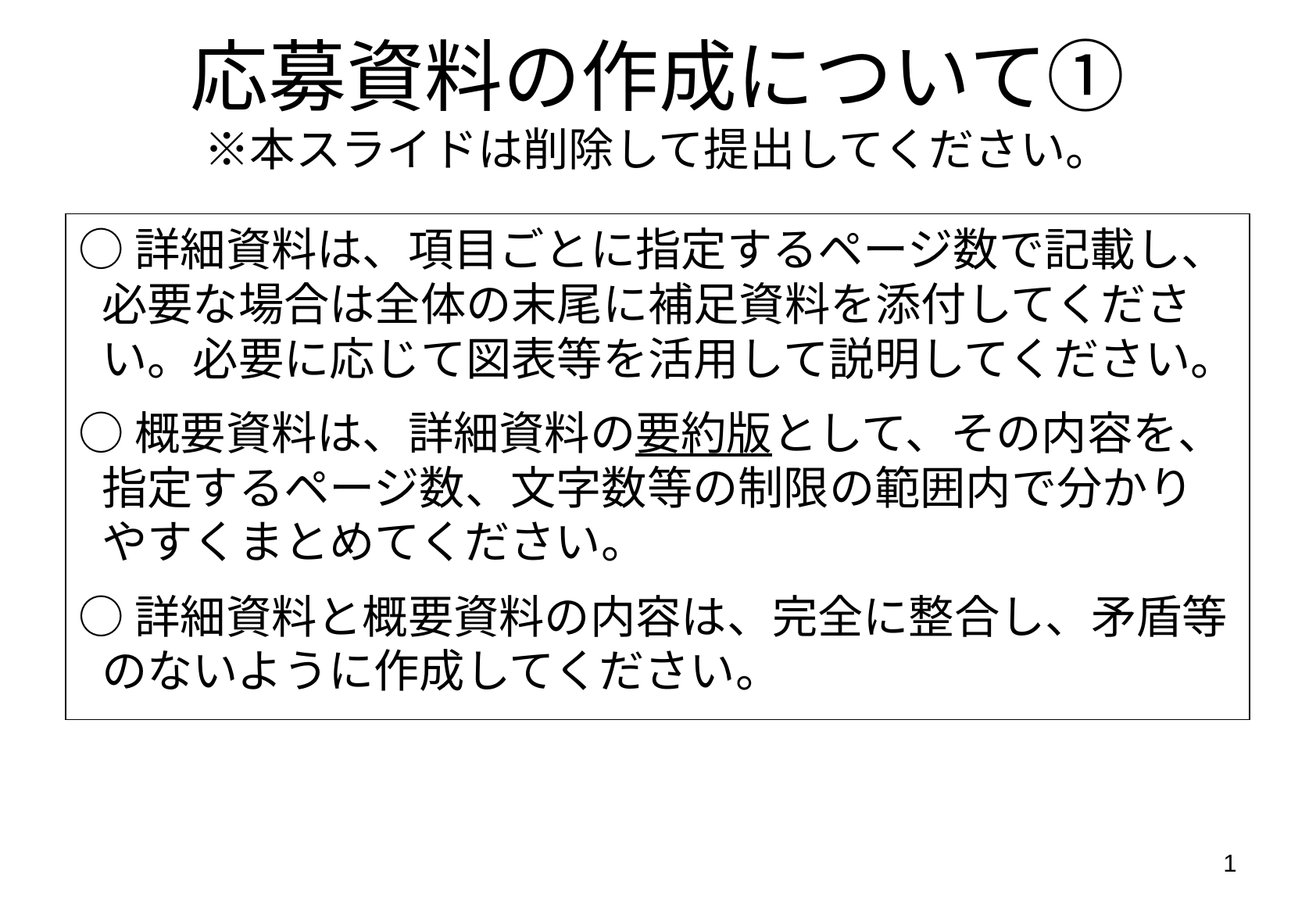

応募資料の作成について①
※本スライドは削除して提出してください。
○詳細資料は、項目ごとに指定するページ数で記載し、必要な場合は全体の末尾に補足資料を添付してください。必要に応じて図表等を活用して説明してください。
○概要資料は、詳細資料の要約版として、その内容を、指定するページ数、文字数等の制限の範囲内で分かりやすくまとめてください。
○詳細資料と概要資料の内容は、完全に整合し、矛盾等のないように作成してください。

1